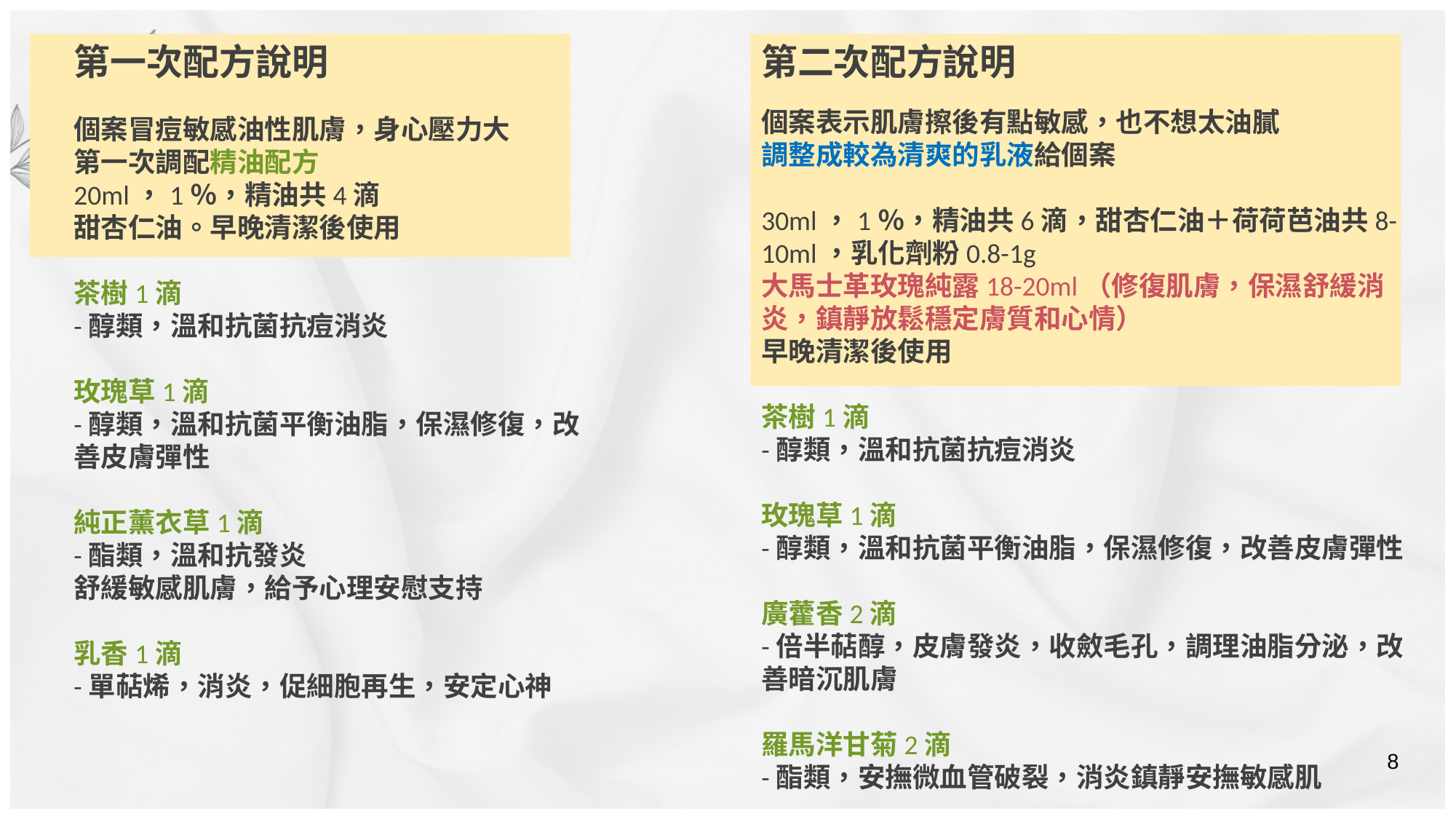

第二次配方說明
第一次配方說明
個案表示肌膚擦後有點敏感，也不想太油膩
調整成較為清爽的乳液給個案

30ml，1％，精油共6滴，甜杏仁油＋荷荷芭油共8-10ml，乳化劑粉0.8-1g
大馬士革玫瑰純露18-20ml（修復肌膚，保濕舒緩消炎，鎮靜放鬆穩定膚質和心情）
早晚清潔後使用

茶樹1滴
-醇類，溫和抗菌抗痘消炎

玫瑰草1滴
-醇類，溫和抗菌平衡油脂，保濕修復，改善皮膚彈性

廣藿香2滴
-倍半萜醇，皮膚發炎，收斂毛孔，調理油脂分泌，改善暗沉肌膚

羅馬洋甘菊2滴
-酯類，安撫微血管破裂，消炎鎮靜安撫敏感肌
個案冒痘敏感油性肌膚，身心壓力大
第一次調配精油配方
20ml，1％，精油共4滴
甜杏仁油。早晚清潔後使用

茶樹1滴
-醇類，溫和抗菌抗痘消炎

玫瑰草1滴
-醇類，溫和抗菌平衡油脂，保濕修復，改善皮膚彈性

純正薰衣草1滴
-酯類，溫和抗發炎
舒緩敏感肌膚，給予心理安慰支持

乳香1滴
-單萜烯，消炎，促細胞再生，安定心神
8